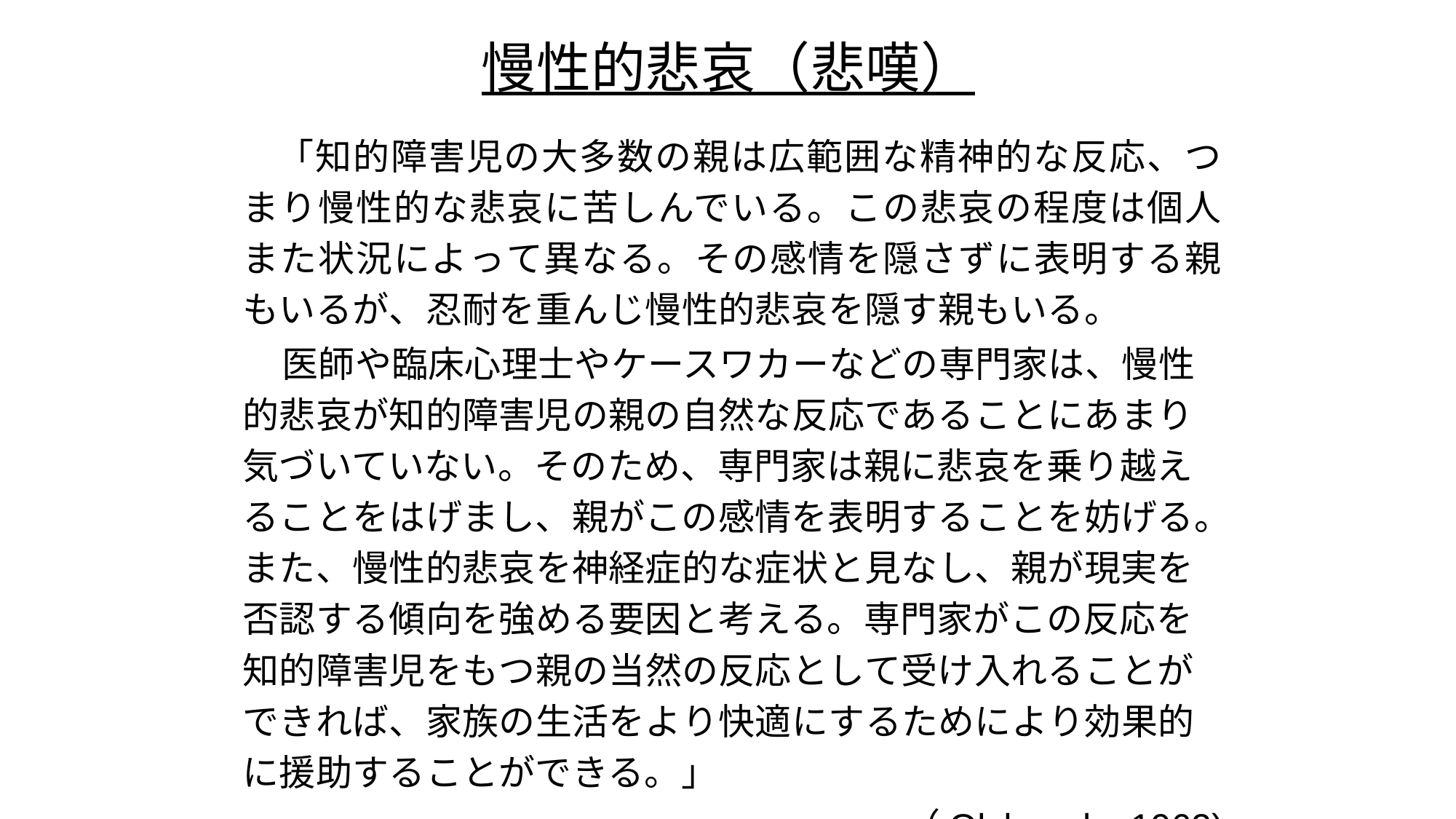

慢性的悲哀（悲嘆）
　「知的障害児の大多数の親は広範囲な精神的な反応、つまり慢性的な悲哀に苦しんでいる。この悲哀の程度は個人また状況によって異なる。その感情を隠さずに表明する親もいるが、忍耐を重んじ慢性的悲哀を隠す親もいる。
　医師や臨床心理士やケースワカーなどの専門家は、慢性的悲哀が知的障害児の親の自然な反応であることにあまり気づいていない。そのため、専門家は親に悲哀を乗り越えることをはげまし、親がこの感情を表明することを妨げる。また、慢性的悲哀を神経症的な症状と見なし、親が現実を否認する傾向を強める要因と考える。専門家がこの反応を知的障害児をもつ親の当然の反応として受け入れることができれば、家族の生活をより快適にするためにより効果的に援助することができる。」
	（Olshansky 1962)